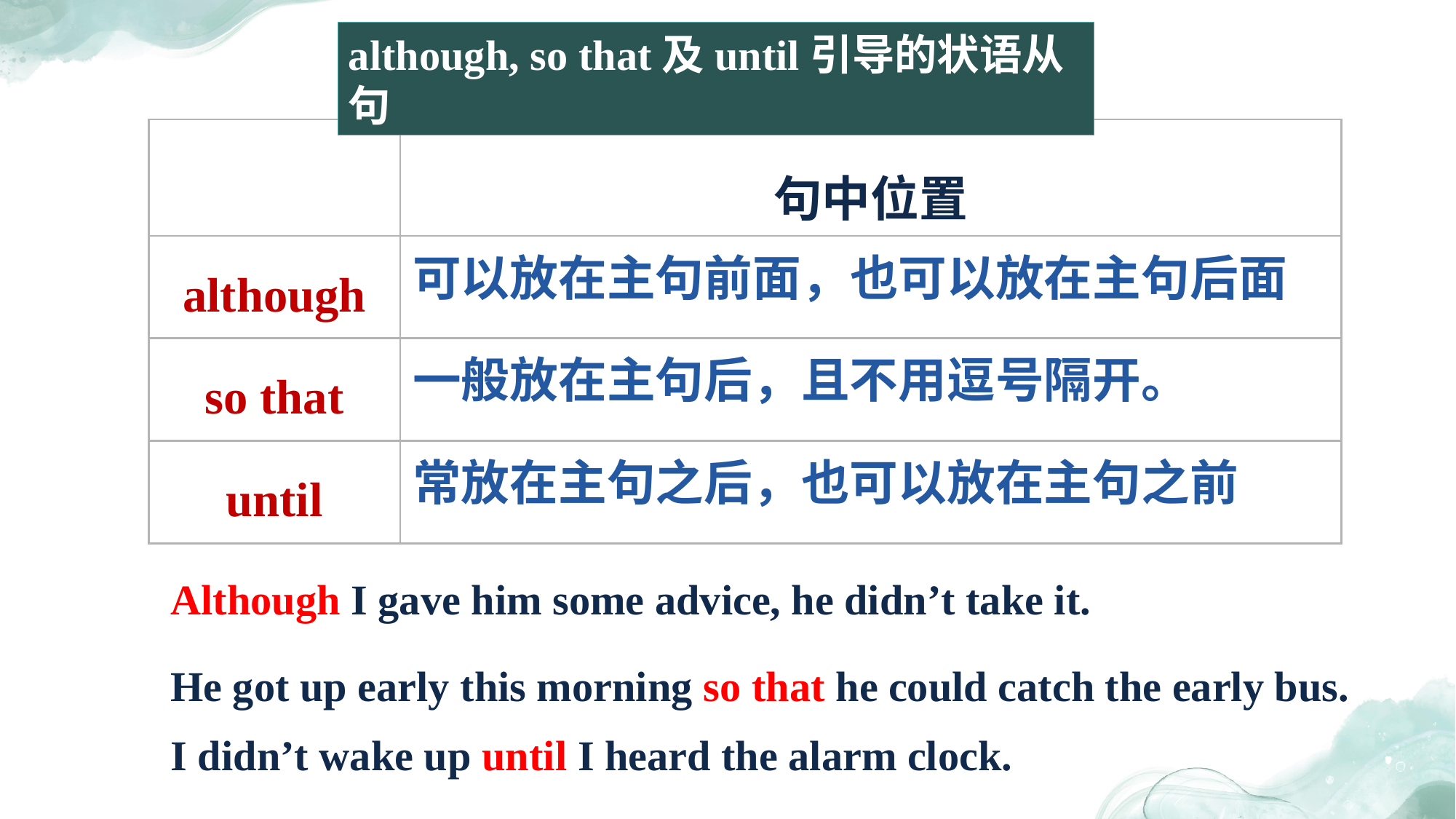

although, so that及until引导的状语从句
|  | 句中位置 |
| --- | --- |
| although |  |
| so that |  |
| until |  |
可以放在主句前面，也可以放在主句后面
一般放在主句后，且不用逗号隔开。
常放在主句之后，也可以放在主句之前
Although I gave him some advice, he didn’t take it.
He got up early this morning so that he could catch the early bus.
I didn’t wake up until I heard the alarm clock.